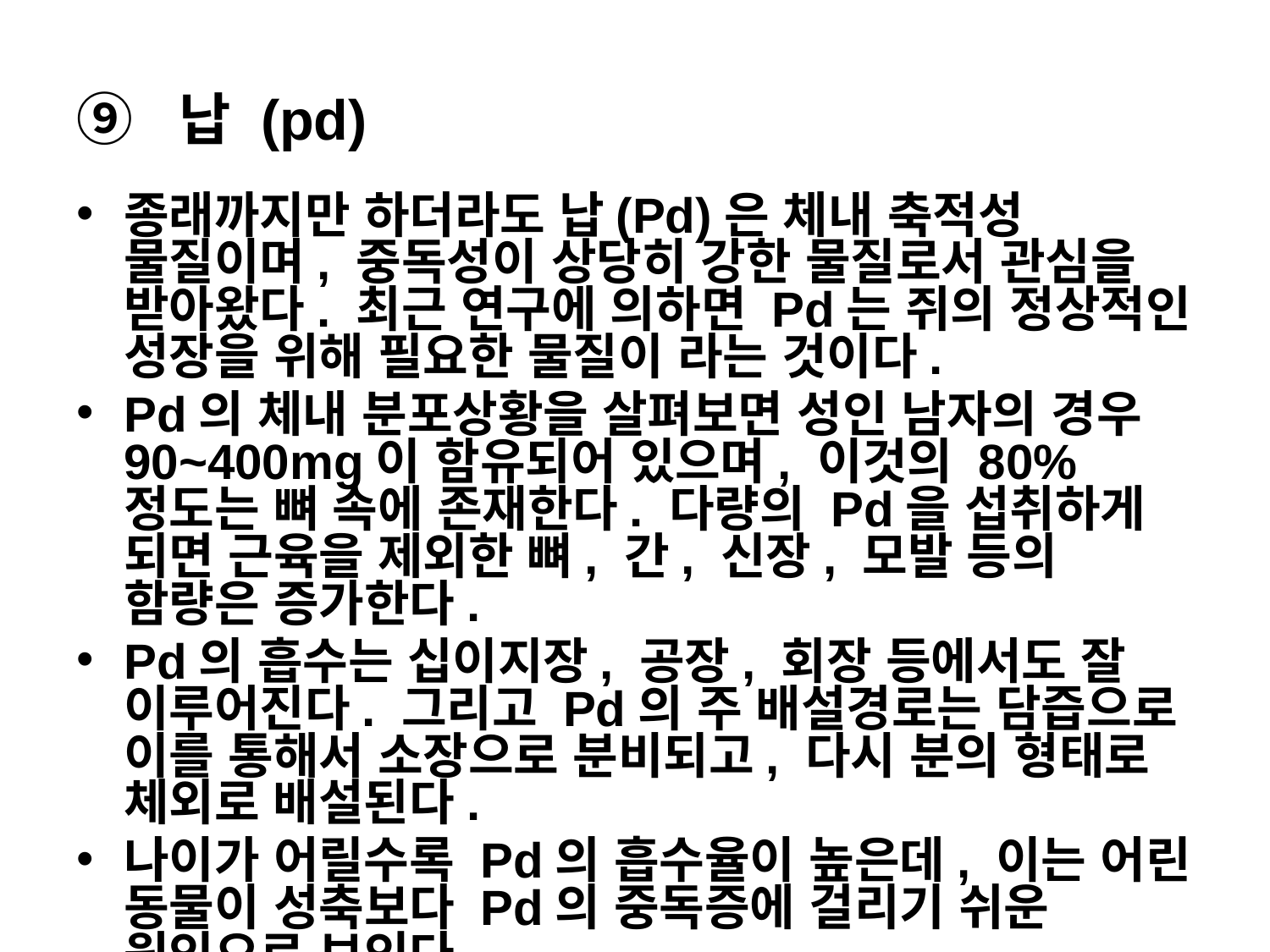

# 납 (pd)
종래까지만 하더라도 납(Pd)은 체내 축적성 물질이며, 중독성이 상당히 강한 물질로서 관심을 받아왔다. 최근 연구에 의하면 Pd는 쥐의 정상적인 성장을 위해 필요한 물질이 라는 것이다.
Pd의 체내 분포상황을 살펴보면 성인 남자의 경우 90~400mg이 함유되어 있으며, 이것의 80% 정도는 뼈 속에 존재한다. 다량의 Pd을 섭취하게 되면 근육을 제외한 뼈, 간, 신장, 모발 등의 함량은 증가한다.
Pd의 흡수는 십이지장, 공장, 회장 등에서도 잘 이루어진다. 그리고 Pd의 주 배설경로는 담즙으로 이를 통해서 소장으로 분비되고, 다시 분의 형태로 체외로 배설된다.
나이가 어릴수록 Pd의 흡수율이 높은데, 이는 어린 동물이 성축보다 Pd의 중독증에 걸리기 쉬운 원인으로 보인다.
Ca과 P의 섭취 부족은 Pd의 체내 축적을 증가시키며 이들의 다량 섭취는 역으로 Pd의 축적을 제한한다.